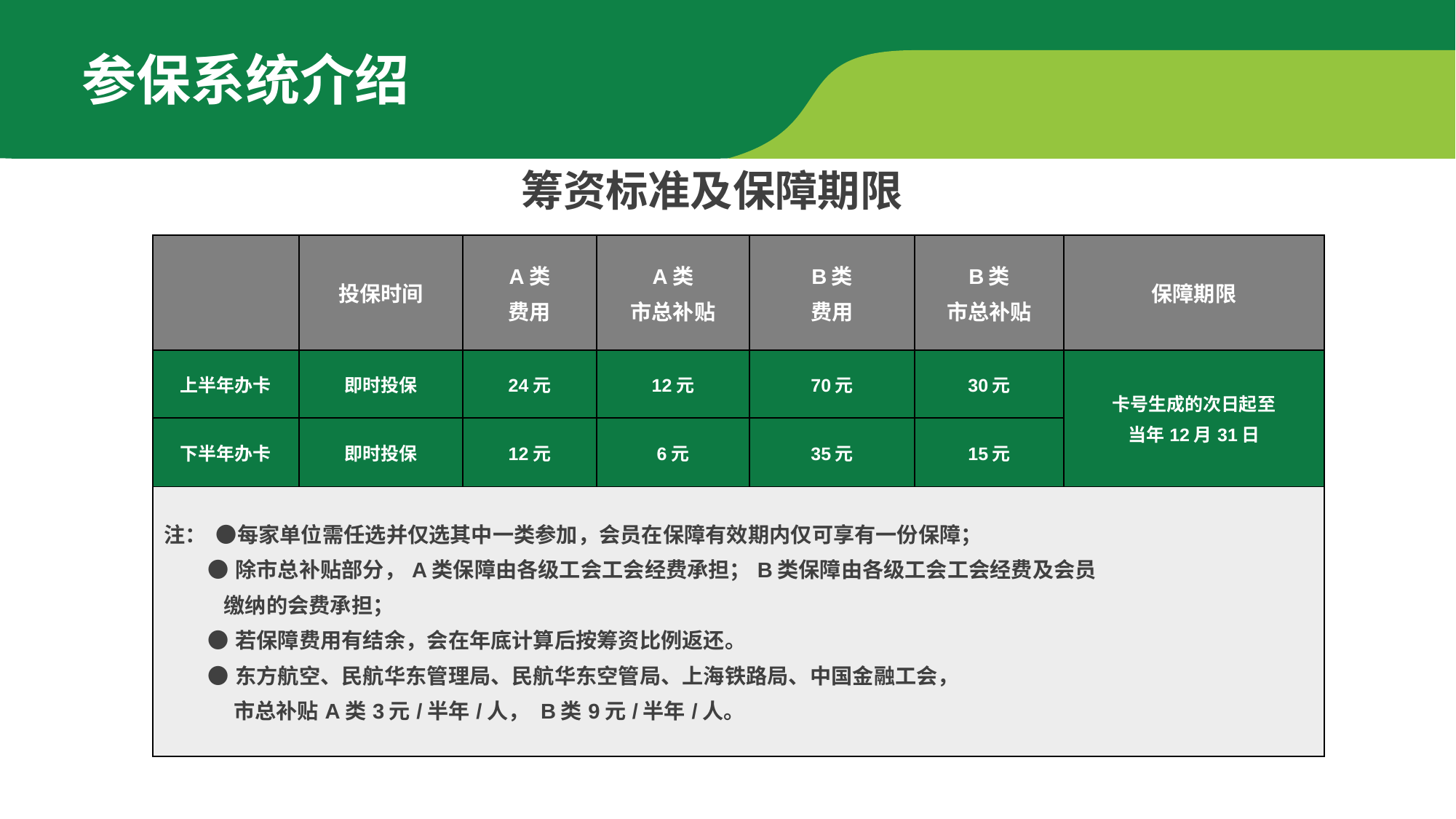

参保系统介绍

筹资标准及保障期限

|  | 投保时间 | A类 费用 | A类 市总补贴 | B类 费用 | B类 市总补贴 | 保障期限 |
| --- | --- | --- | --- | --- | --- | --- |
| 上半年办卡 | 即时投保 | 24元 | 12元 | 70元 | 30元 | 卡号生成的次日起至 当年12月31日 |
| 下半年办卡 | 即时投保 | 12元 | 6元 | 35元 | 15元 |  |
| 注： ●每家单位需任选并仅选其中一类参加，会员在保障有效期内仅可享有一份保障； ●除市总补贴部分，A类保障由各级工会工会经费承担；B类保障由各级工会工会经费及会员 缴纳的会费承担； ●若保障费用有结余，会在年底计算后按筹资比例返还。 ●东方航空、民航华东管理局、民航华东空管局、上海铁路局、中国金融工会， 市总补贴A类3元/半年/人， B类9元/半年/人。 |  |  |  |  |  |  |